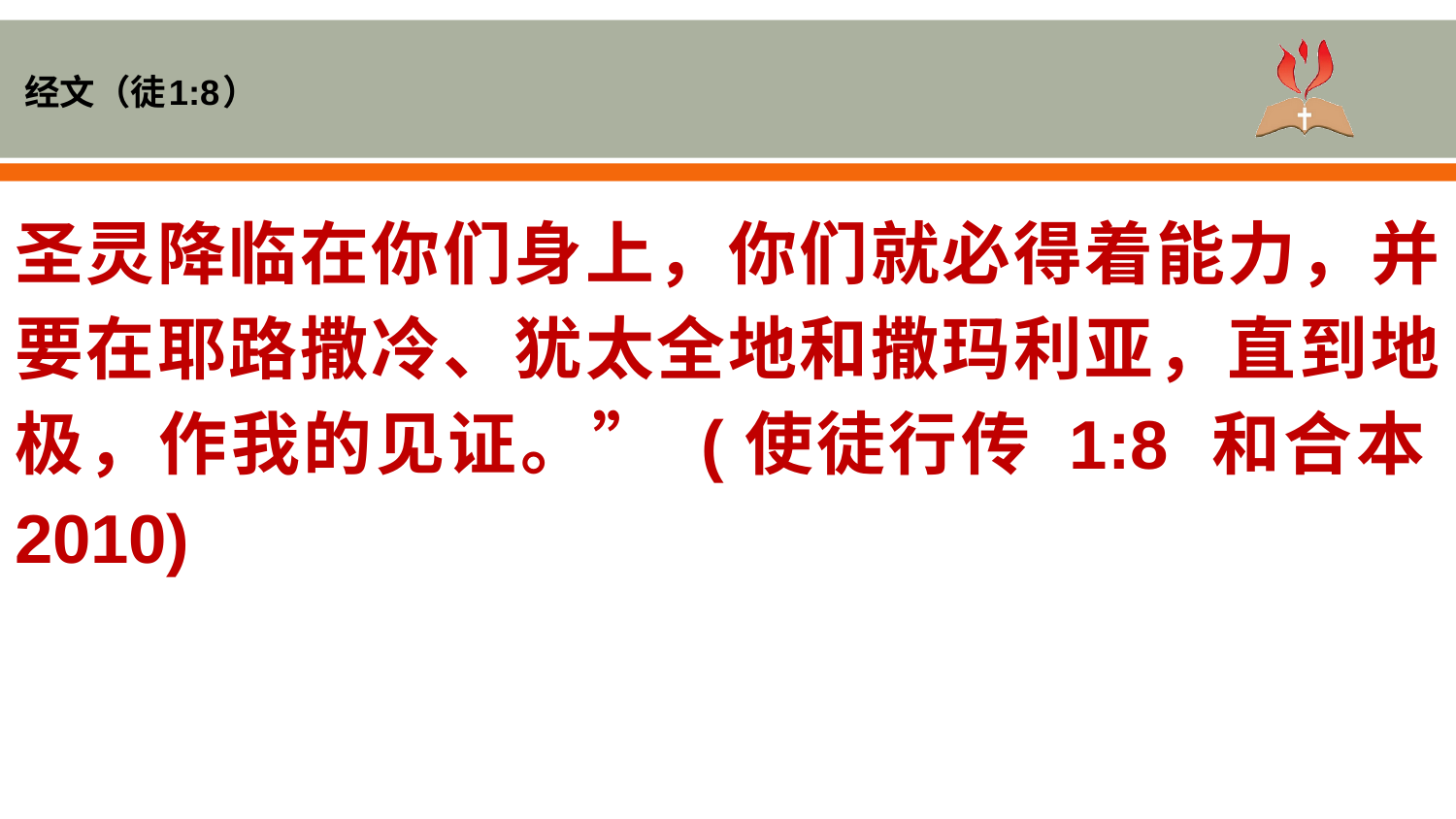

经文（徒1:8）
圣灵降临在你们身上，你们就必得着能力，并要在耶路撒冷、犹太全地和撒玛利亚，直到地极，作我的见证。” (使徒行传 1:8 和合本2010)